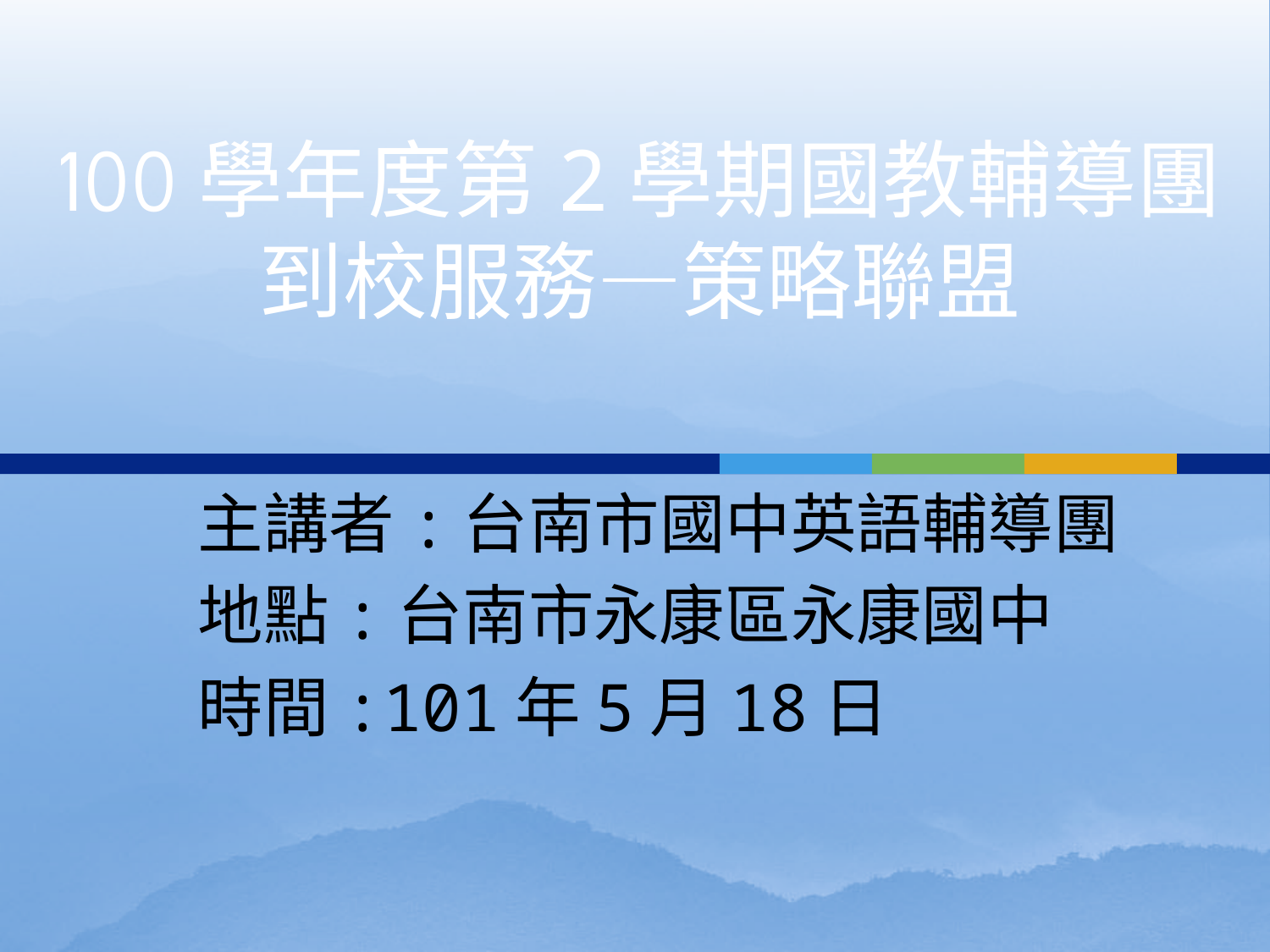

# 100學年度第2學期國教輔導團到校服務—策略聯盟
主講者:台南市國中英語輔導團
地點:台南市永康區永康國中
時間:101年5月18日